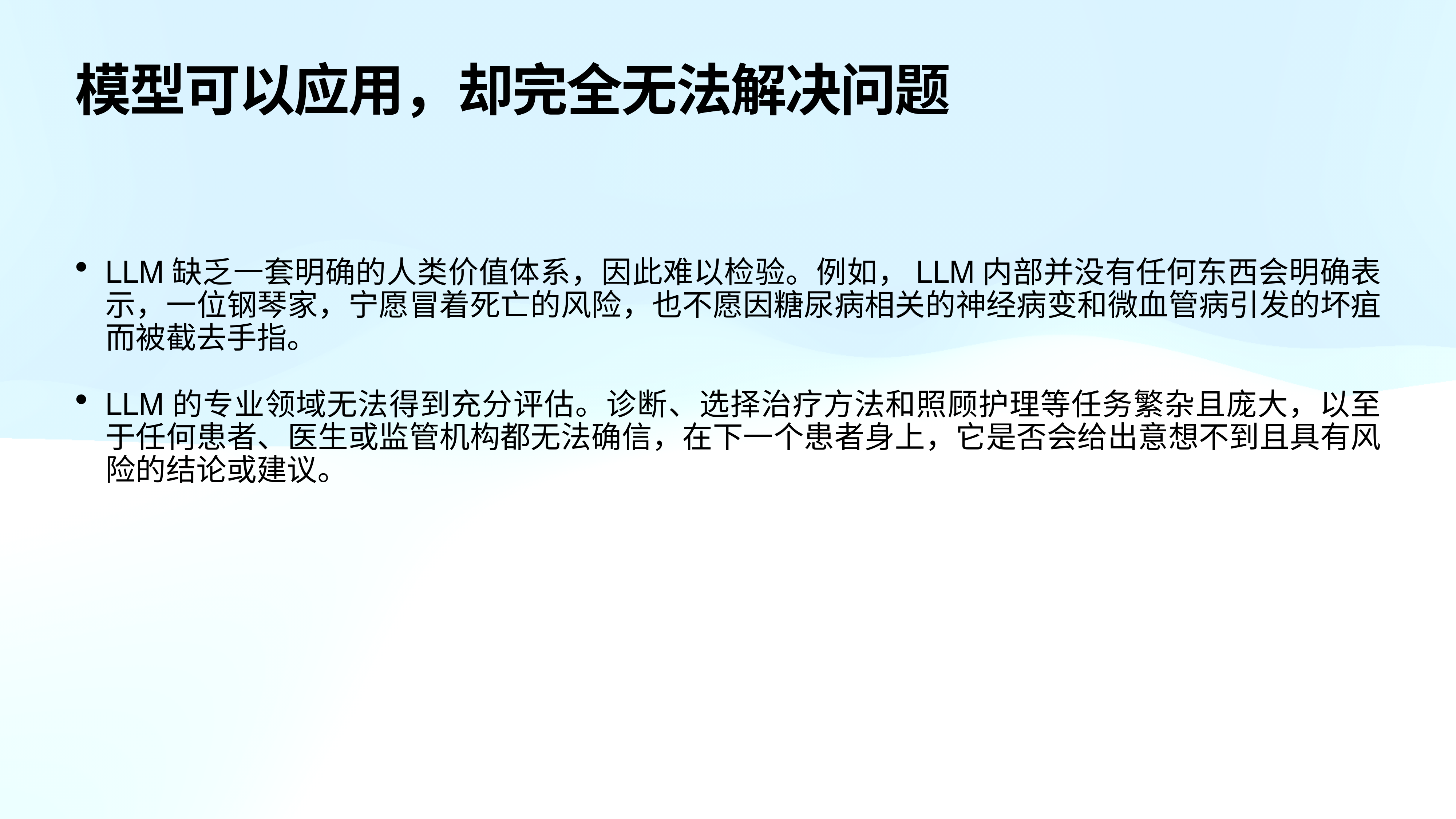

# 模型可以应用，却完全无法解决问题

LLM缺乏一套明确的人类价值体系，因此难以检验。例如，LLM内部并没有任何东西会明确表示，一位钢琴家，宁愿冒着死亡的风险，也不愿因糖尿病相关的神经病变和微血管病引发的坏疽而被截去手指。
LLM的专业领域无法得到充分评估。诊断、选择治疗方法和照顾护理等任务繁杂且庞大，以至于任何患者、医生或监管机构都无法确信，在下一个患者身上，它是否会给出意想不到且具有风险的结论或建议。